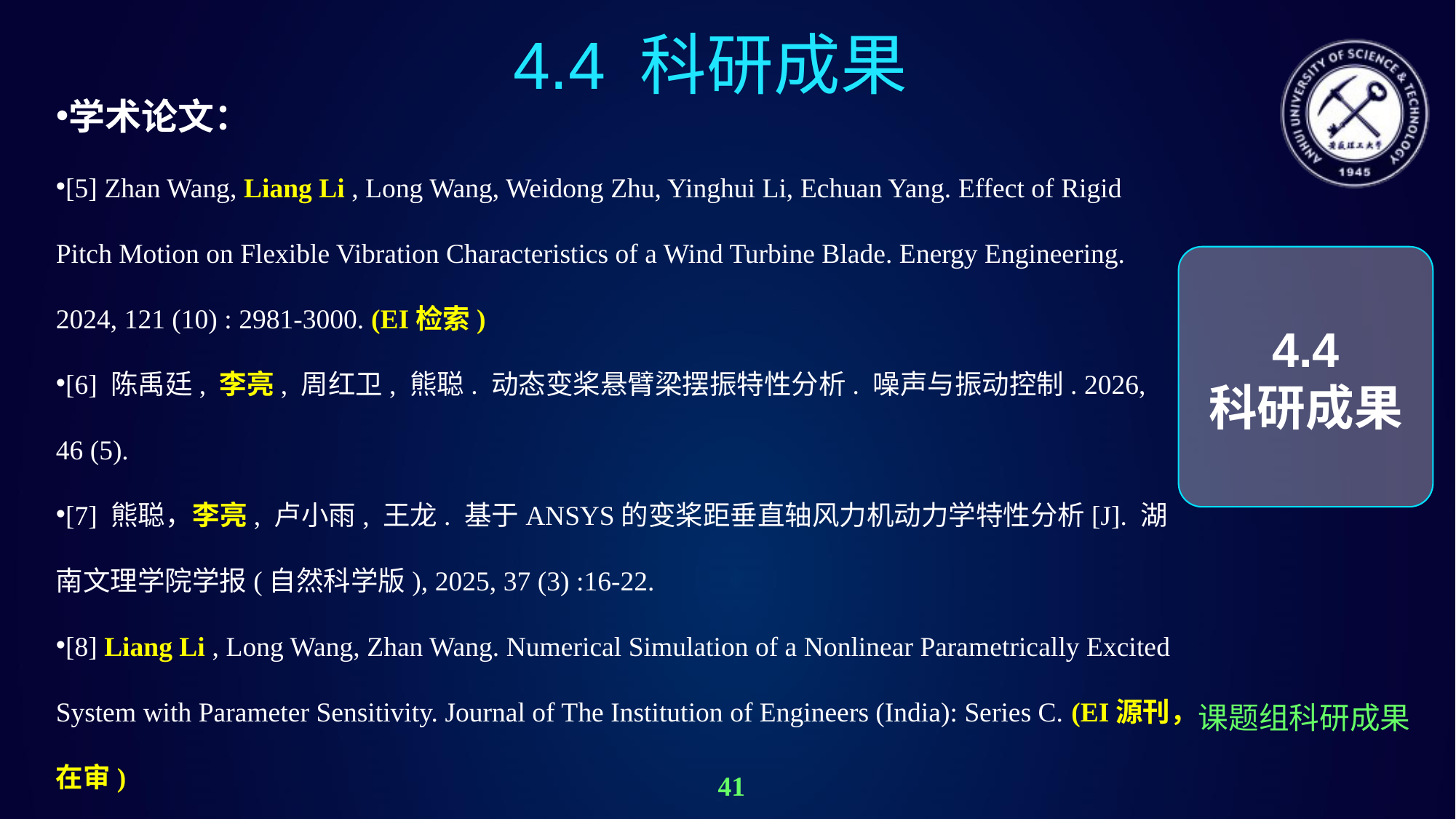

4.4 科研成果

学术论文：
[5] Zhan Wang, Liang Li , Long Wang, Weidong Zhu, Yinghui Li, Echuan Yang. Effect of Rigid Pitch Motion on Flexible Vibration Characteristics of a Wind Turbine Blade. Energy Engineering. 2024, 121 (10) : 2981-3000. (EI检索)
[6] 陈禹廷, 李亮, 周红卫, 熊聪. 动态变桨悬臂梁摆振特性分析. 噪声与振动控制. 2026, 46 (5).
[7] 熊聪，李亮, 卢小雨, 王龙. 基于ANSYS的变桨距垂直轴风力机动力学特性分析[J]. 湖南文理学院学报(自然科学版), 2025, 37 (3) :16-22.
[8] Liang Li , Long Wang, Zhan Wang. Numerical Simulation of a Nonlinear Parametrically Excited System with Parameter Sensitivity. Journal of The Institution of Engineers (India): Series C. (EI源刊，在审)
4.4
科研成果

课题组科研成果
41